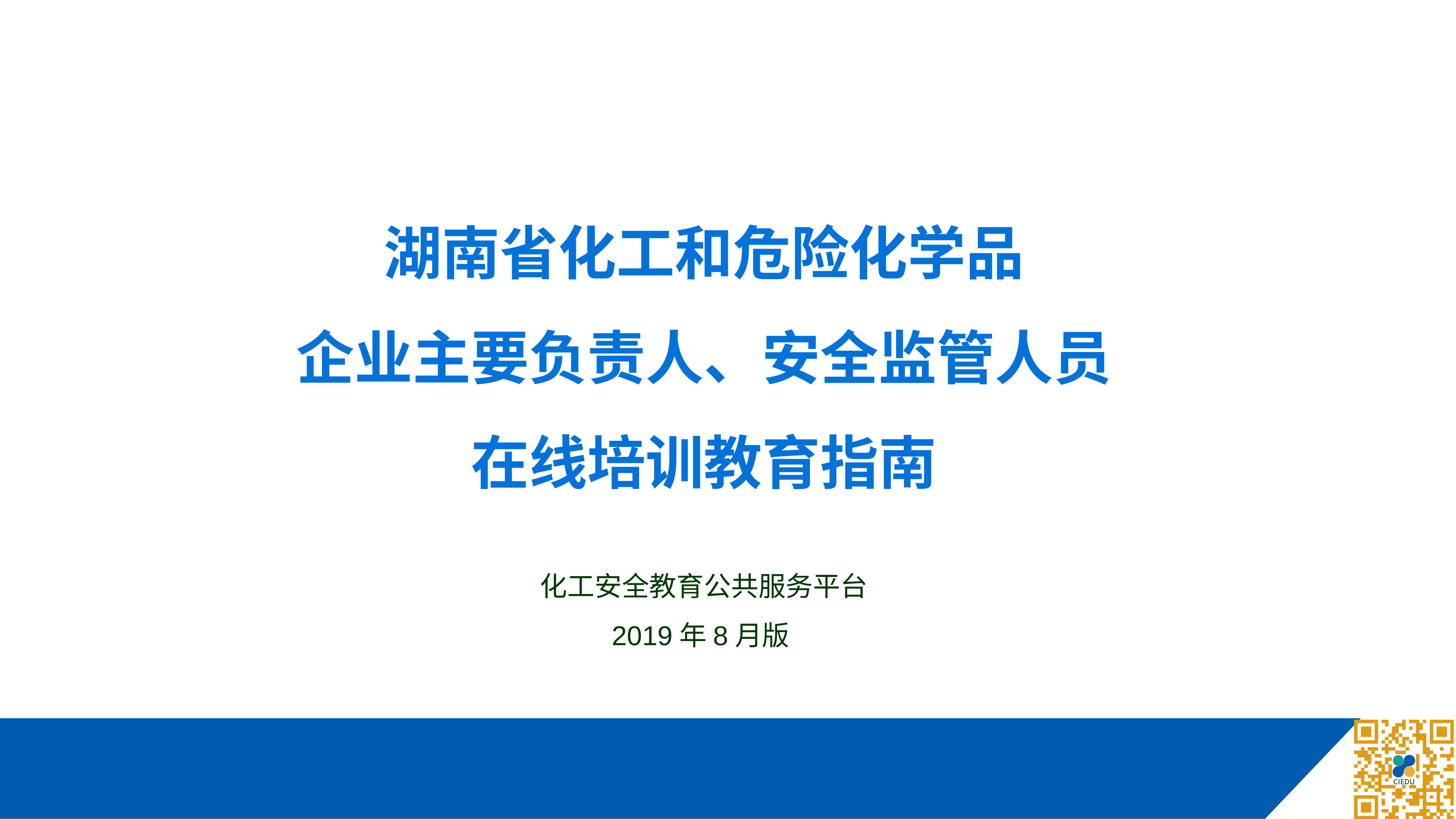

湖南省化工和危险化学品
企业主要负责人、安全监管人员在线培训教育指南
化工安全教育公共服务平台
2019年8月版